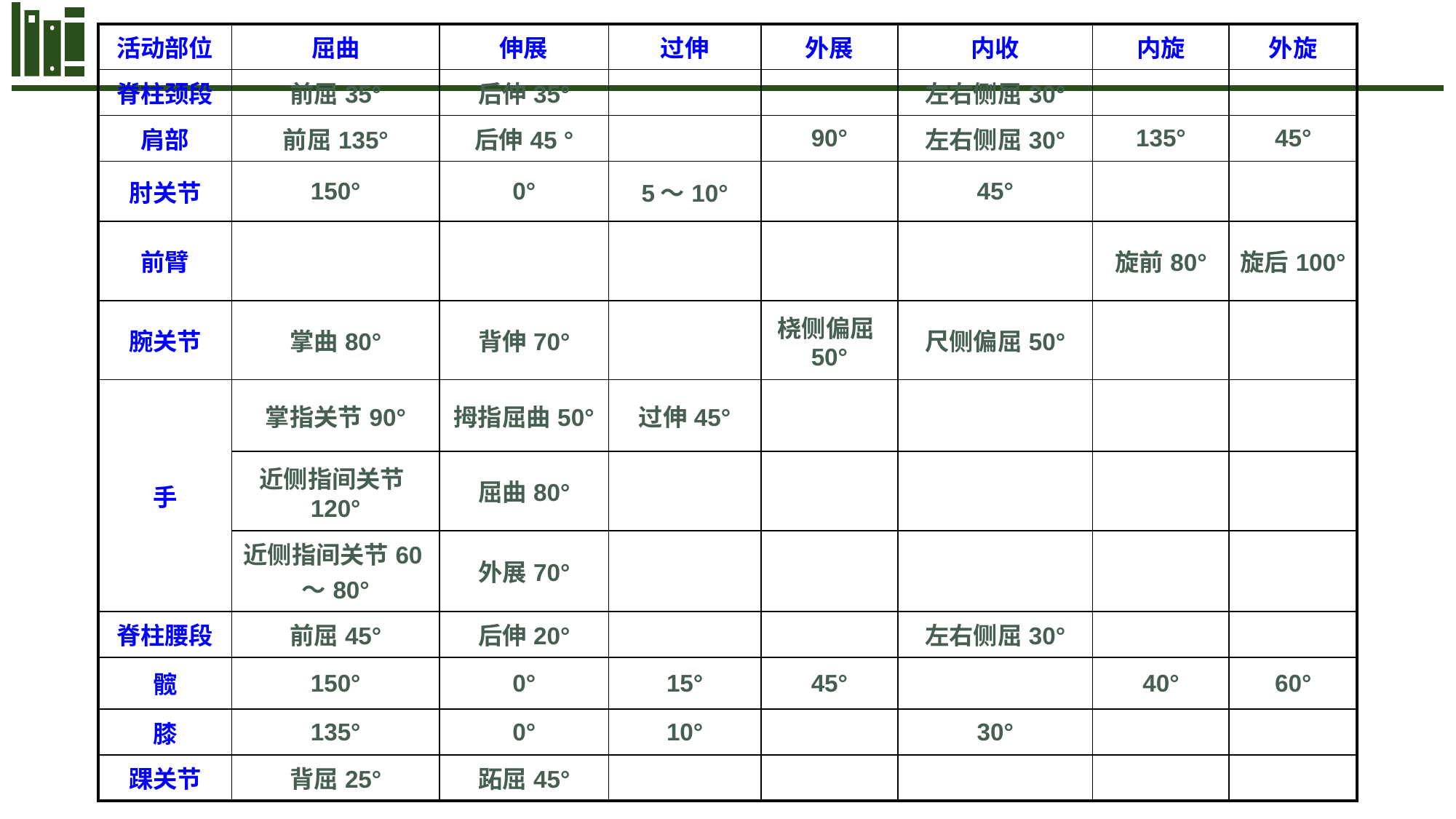

| 活动部位 | 屈曲 | 伸展 | 过伸 | 外展 | 内收 | 内旋 | 外旋 |
| --- | --- | --- | --- | --- | --- | --- | --- |
| 脊柱颈段 | 前屈35° | 后伸35° |  |  | 左右侧屈30° |  |  |
| 肩部 | 前屈135° | 后伸45 ° |  | 90° | 左右侧屈30° | 135° | 45° |
| 肘关节 | 150° | 0° | 5～10° |  | 45° |  |  |
| 前臂 |  |  |  |  |  | 旋前80° | 旋后100° |
| 腕关节 | 掌曲80° | 背伸70° |  | 桡侧偏屈50° | 尺侧偏屈50° |  |  |
| 手 | 掌指关节90° | 拇指屈曲50° | 过伸45° |  |  |  |  |
|  | 近侧指间关节120° | 屈曲80° |  |  |  |  |  |
|  | 近侧指间关节60～80° | 外展70° |  |  |  |  |  |
| 脊柱腰段 | 前屈45° | 后伸20° |  |  | 左右侧屈30° |  |  |
| 髋 | 150° | 0° | 15° | 45° |  | 40° | 60° |
| 膝 | 135° | 0° | 10° |  | 30° |  |  |
| 踝关节 | 背屈25° | 跖屈45° |  |  |  |  |  |